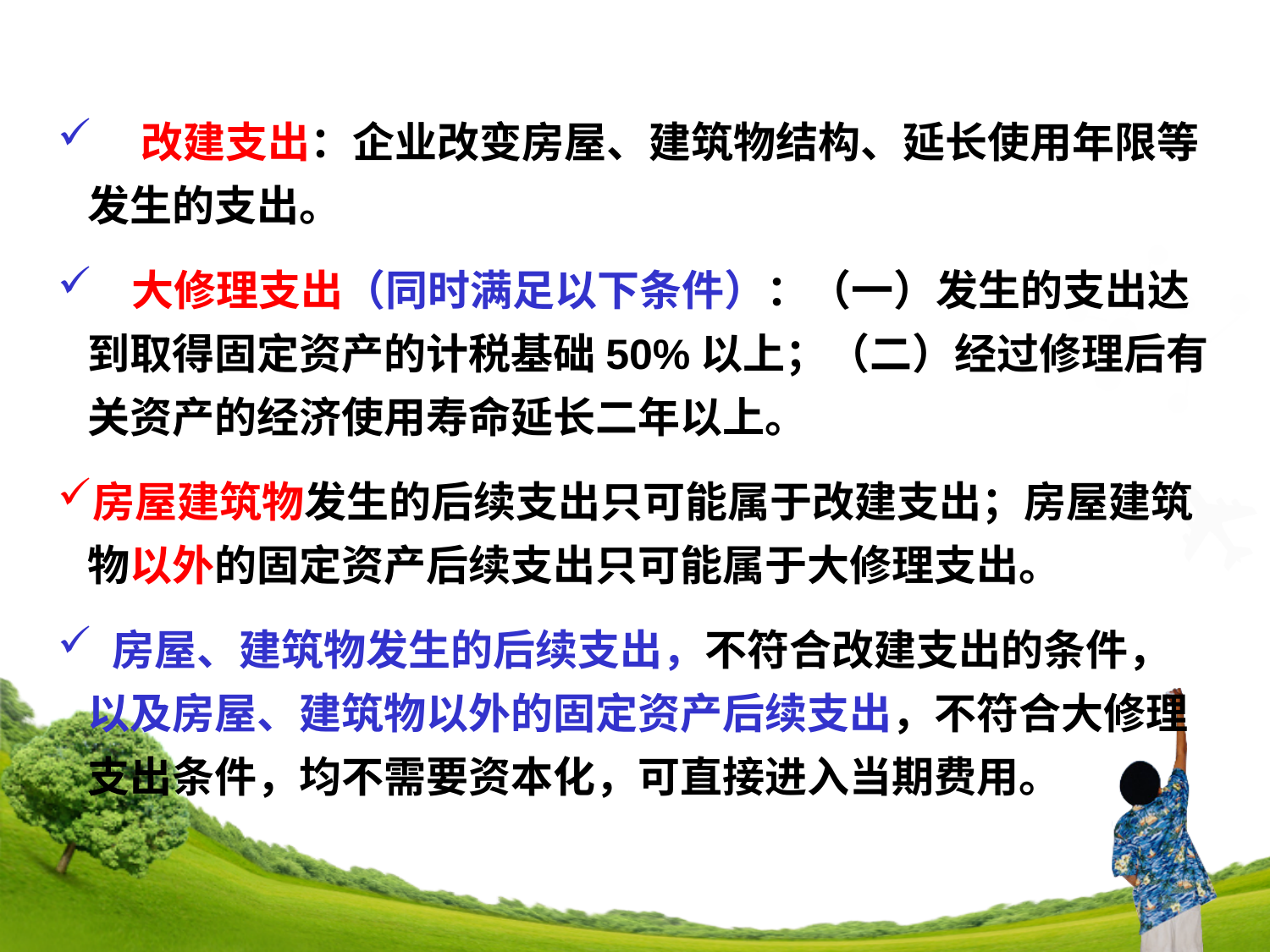

改建支出：企业改变房屋、建筑物结构、延长使用年限等发生的支出。
   大修理支出（同时满足以下条件）：（一）发生的支出达到取得固定资产的计税基础50%以上；（二）经过修理后有关资产的经济使用寿命延长二年以上。
房屋建筑物发生的后续支出只可能属于改建支出；房屋建筑物以外的固定资产后续支出只可能属于大修理支出。
 房屋、建筑物发生的后续支出，不符合改建支出的条件，以及房屋、建筑物以外的固定资产后续支出，不符合大修理支出条件，均不需要资本化，可直接进入当期费用。